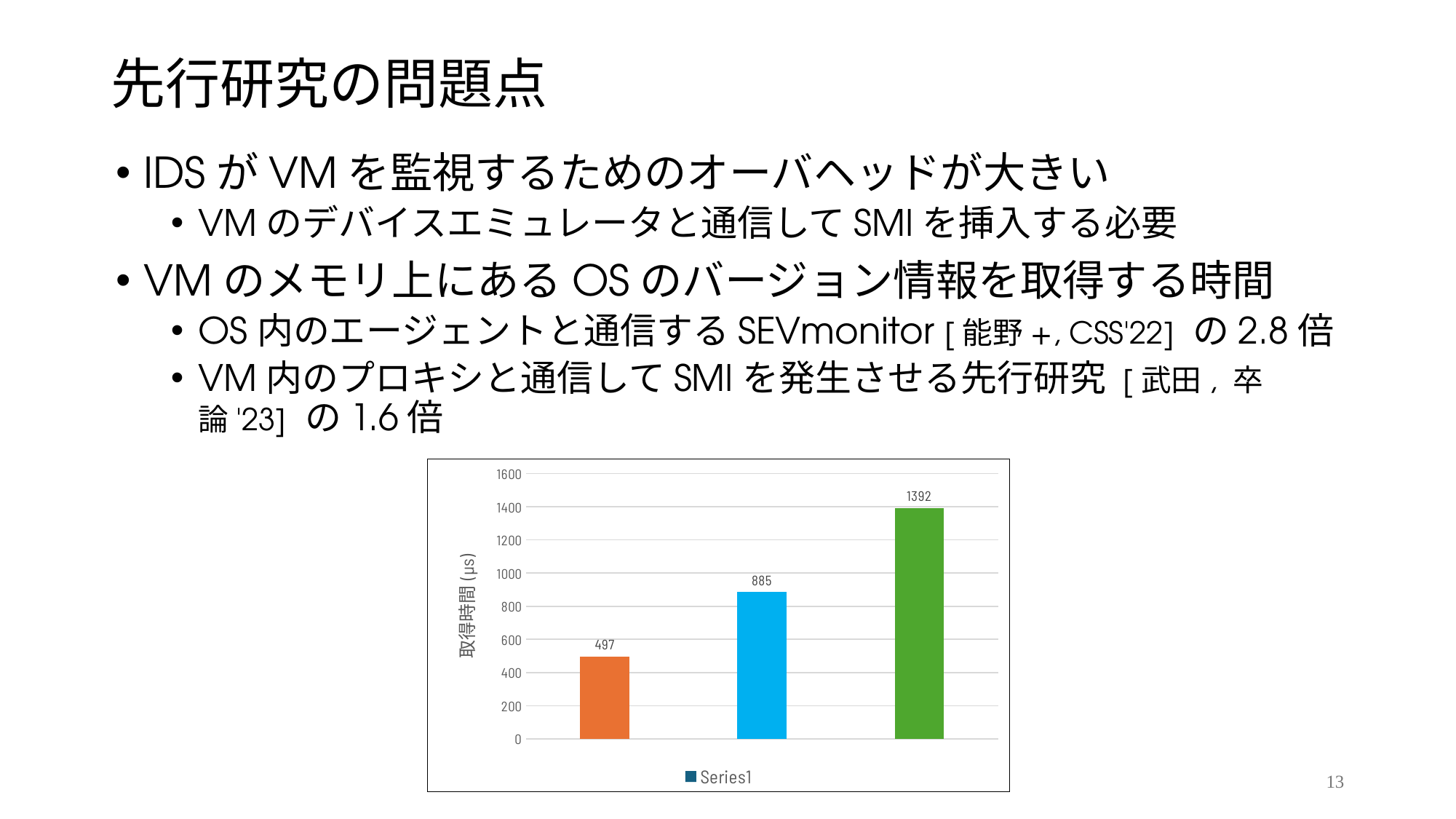

# 先行研究の問題点
IDSがVMを監視するためのオーバヘッドが大きい
VMのデバイスエミュレータと通信してSMIを挿入する必要
VMのメモリ上にあるOSのバージョン情報を取得する時間
OS内のエージェントと通信するSEVmonitor [能野+, CSS'22] の2.8倍
VM内のプロキシと通信してSMIを発生させる先行研究 [武田, 卒論'23] の1.6倍

### Chart

| Category |  |
|---|---|
| SEV monitor | 497.0 |
| プロキシ | 885.0 |
| SMM monitor | 1392.0 |
13